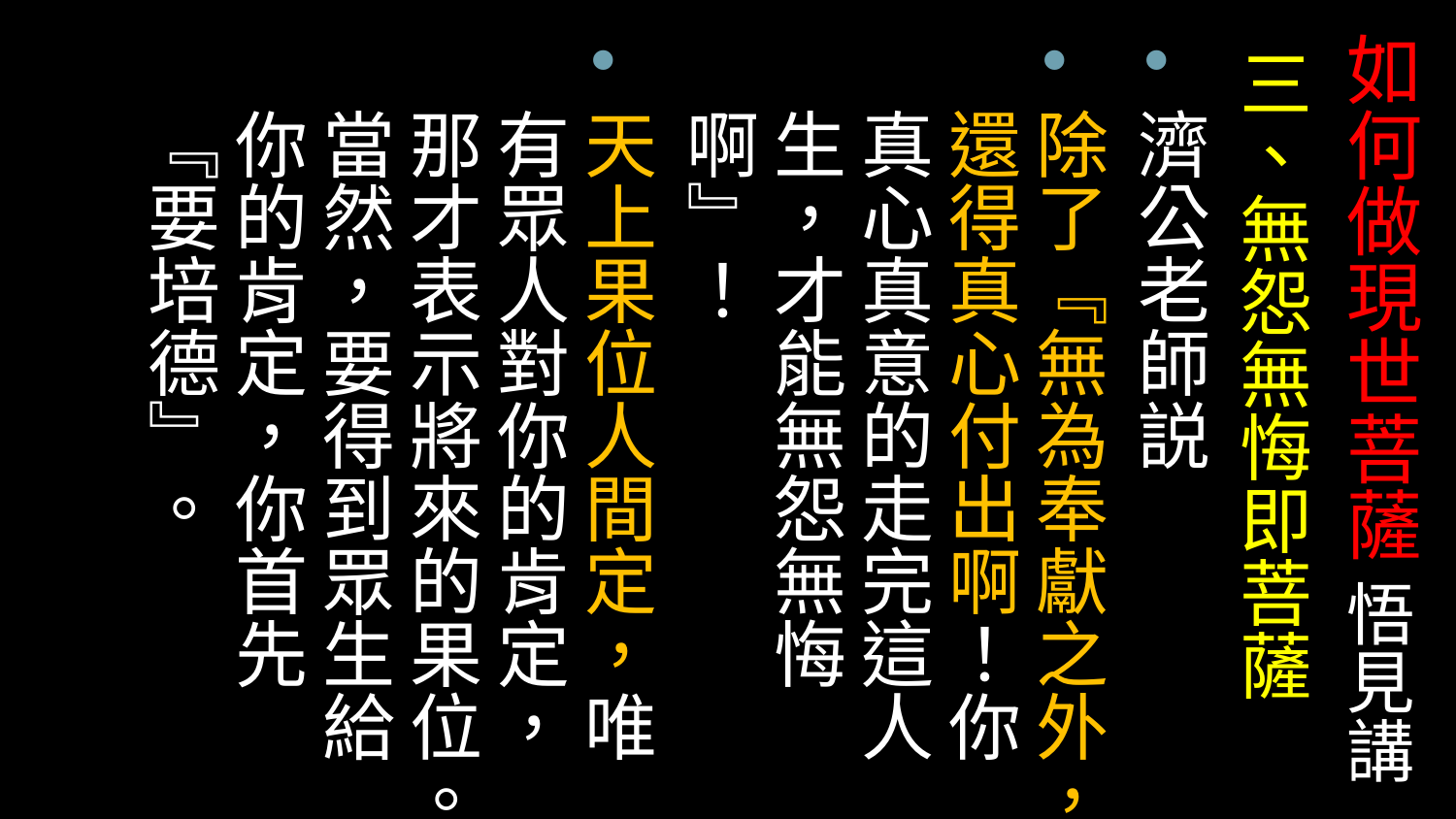

# 如何做現世菩薩 悟見講
三、無怨無悔即菩薩
濟公老師説
除了『無為奉獻之外，還得真心付出啊！你真心真意的走完這人生，才能無怨無悔啊』！
天上果位人間定，唯有眾人對你的肯定，那才表示將來的果位。當然，要得到眾生給你的肯定，你首先『要培德』。